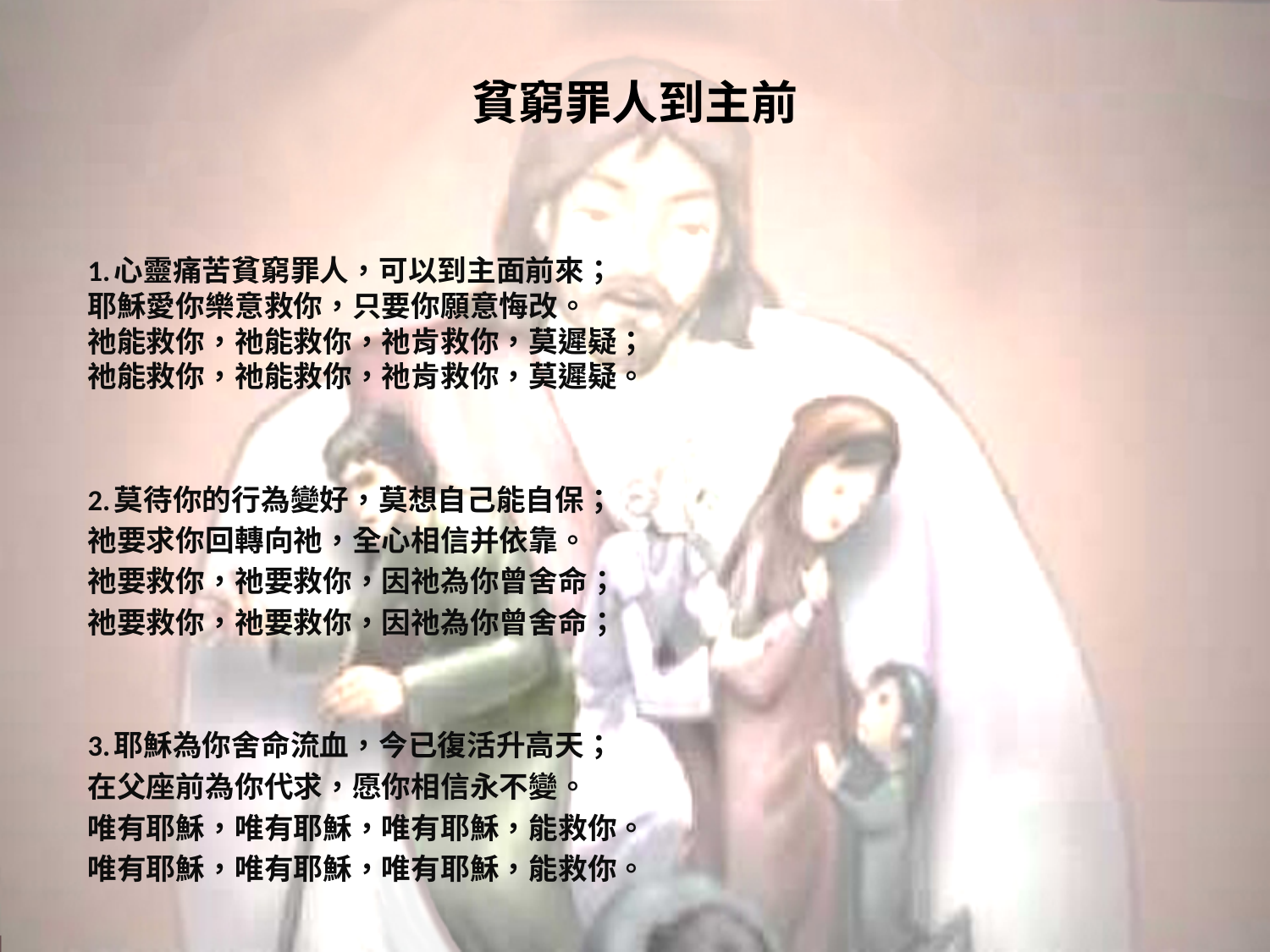

# 貧窮罪人到主前
1.心靈痛苦貧窮罪人，可以到主面前來；
耶穌愛你樂意救你，只要你願意悔改。
祂能救你，祂能救你，祂肯救你，莫遲疑；
祂能救你，祂能救你，祂肯救你，莫遲疑。

2.莫待你的行為變好，莫想自己能自保；
祂要求你回轉向祂，全心相信并依靠。
祂要救你，祂要救你，因祂為你曾舍命；
祂要救你，祂要救你，因祂為你曾舍命；

3.耶穌為你舍命流血，今已復活升高天；
在父座前為你代求，愿你相信永不變。
唯有耶穌，唯有耶穌，唯有耶穌，能救你。
唯有耶穌，唯有耶穌，唯有耶穌，能救你。